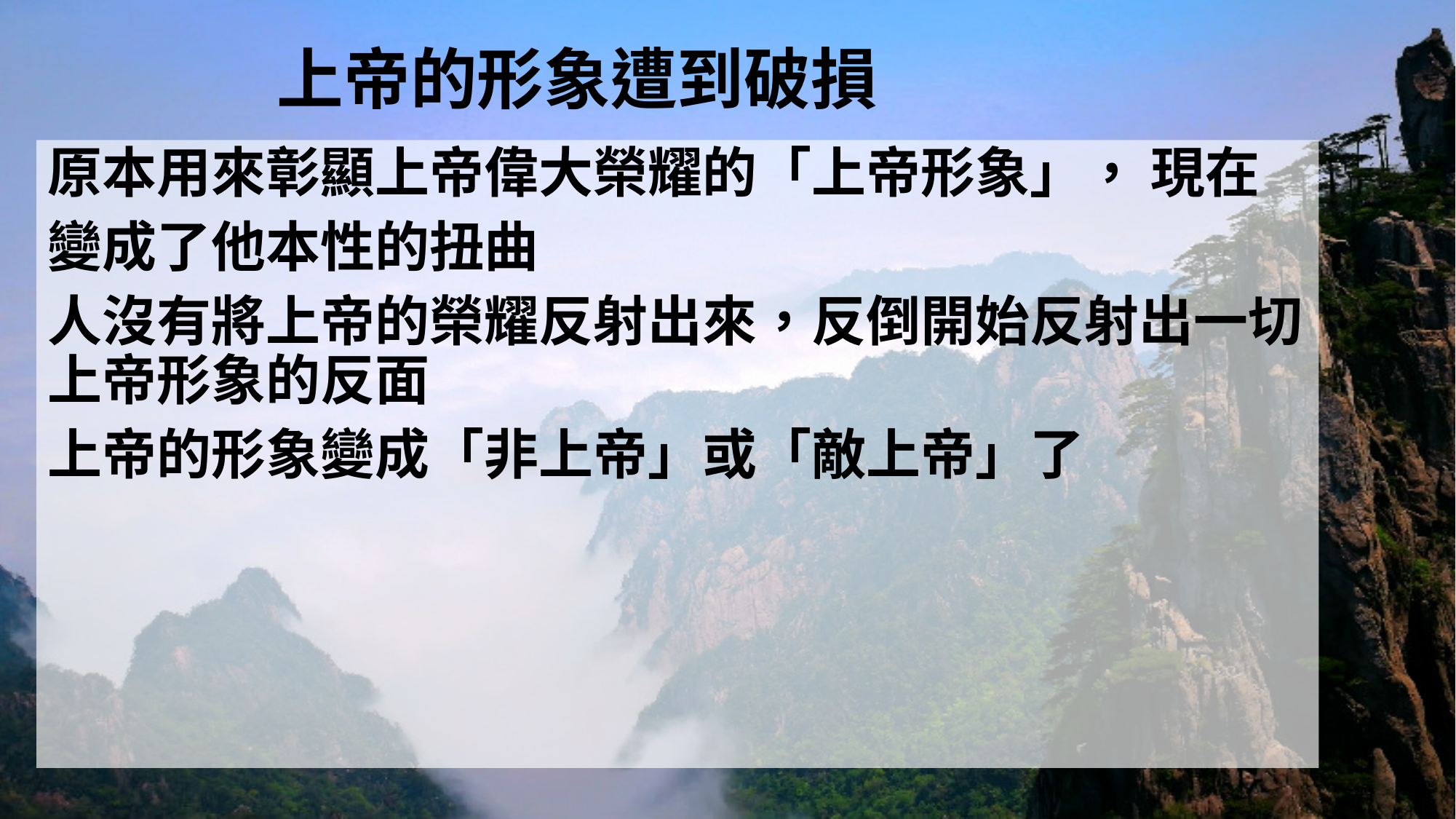

# 上帝的形象遭到破損
原本用來彰顯上帝偉大榮耀的「上帝形象」， 現在
變成了他本性的扭曲
人沒有將上帝的榮耀反射出來，反倒開始反射出一切上帝形象的反面
上帝的形象變成「非上帝」或「敵上帝」了